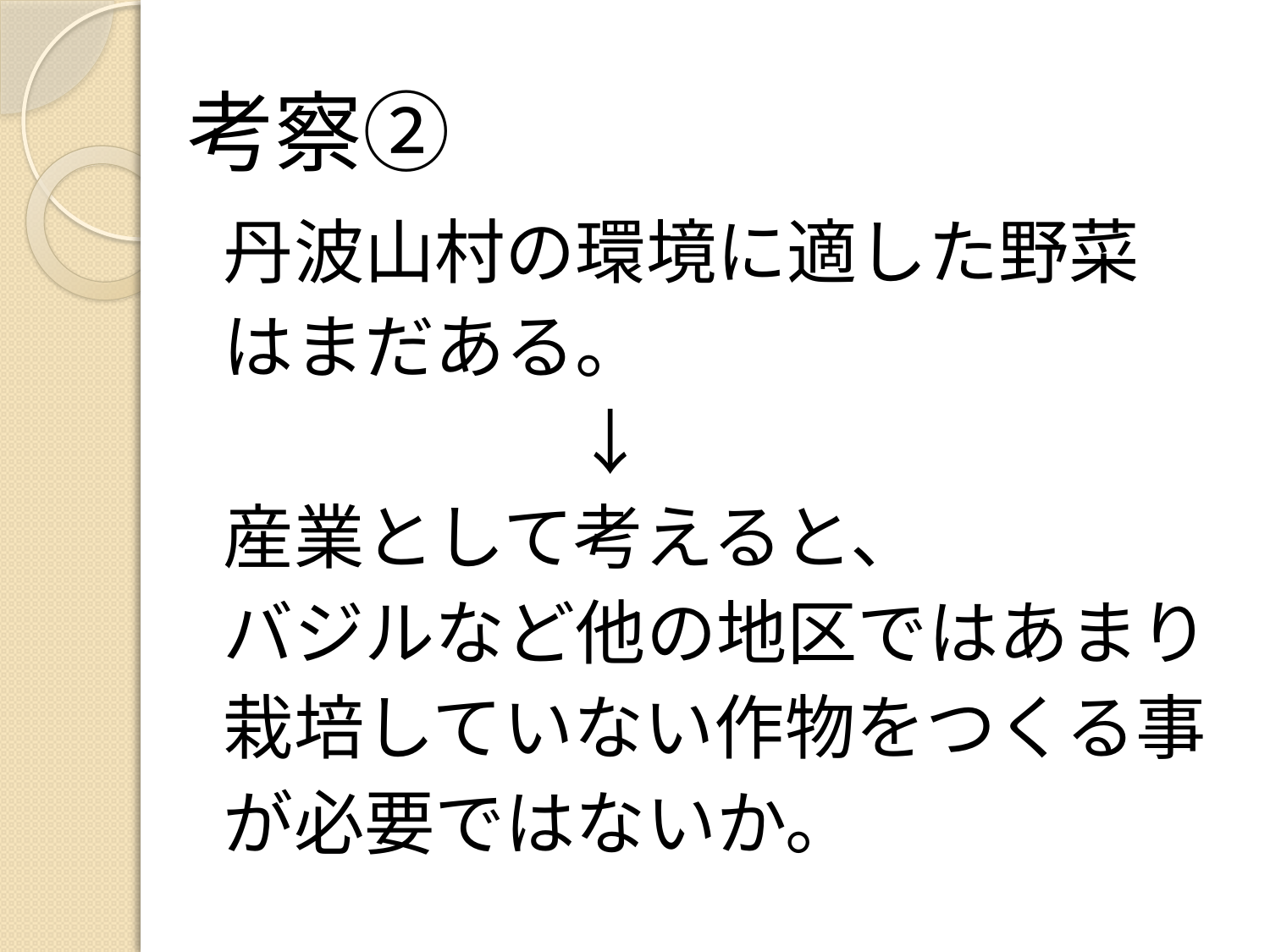

# 考察②
丹波山村の環境に適した野菜
はまだある。
　　　　　↓
産業として考えると、
バジルなど他の地区ではあまり
栽培していない作物をつくる事
が必要ではないか。